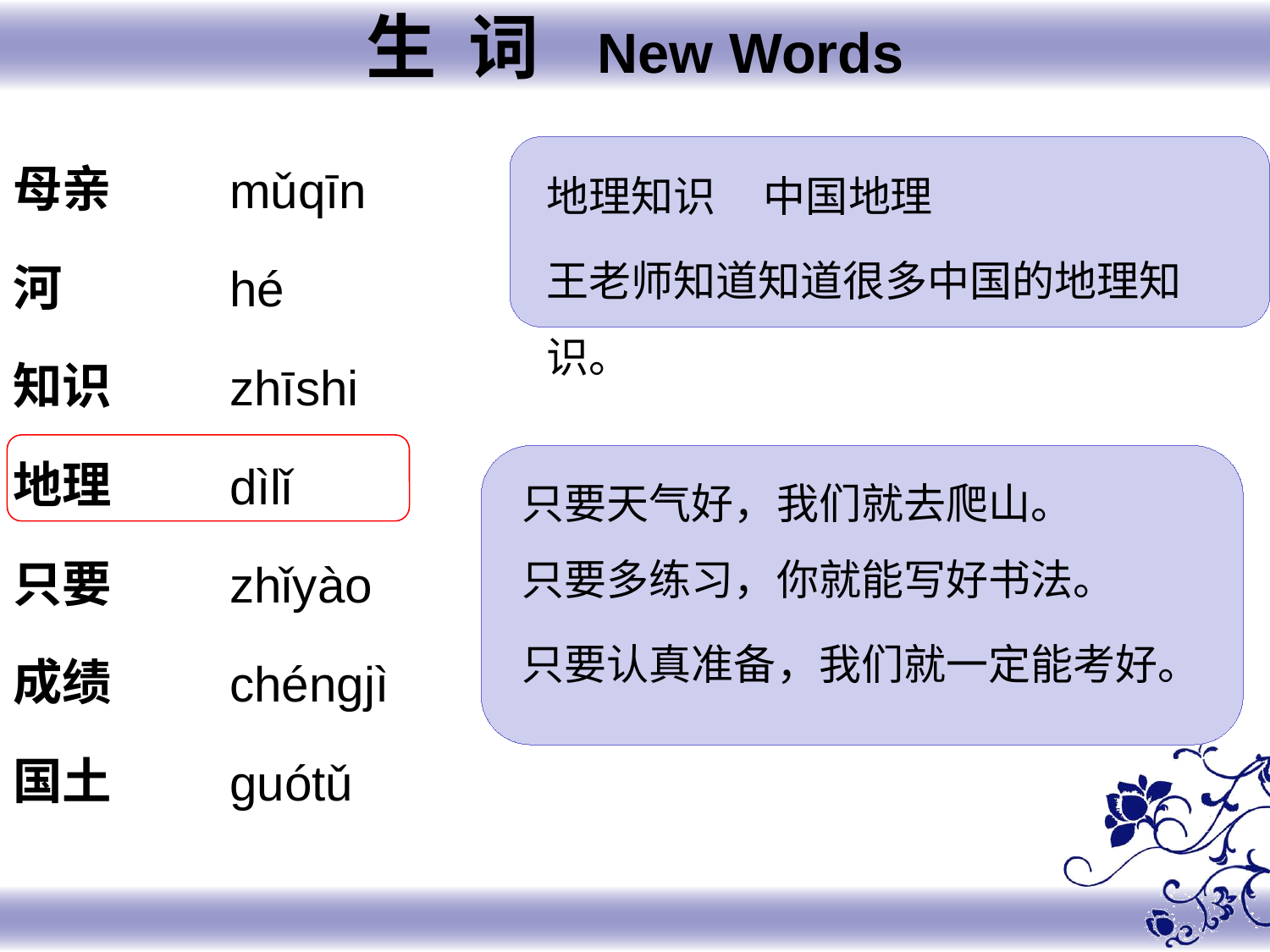

生  词   New Words
母亲
河
知识
地理
只要
成绩
国土
mǔqīn
hé
zhīshi
dìlǐ
zhǐyào
chéngjì
guótǔ

地理知识     中国地理
王老师知道知道很多中国的地理知识。

只要天气好，我们就去爬山。
只要多练习，你就能写好书法。
只要认真准备，我们就一定能考好。